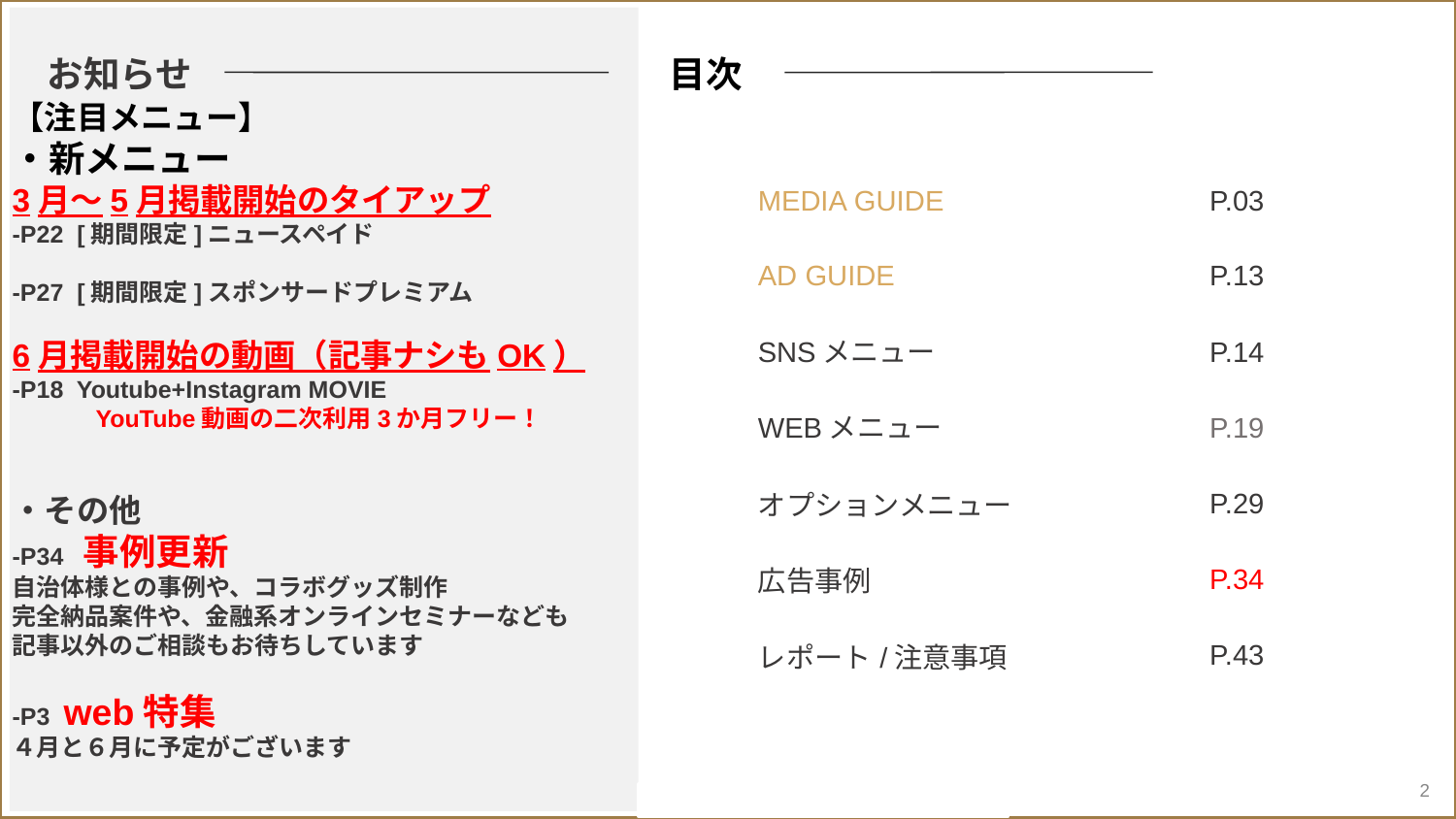

目次
お知らせ

【注目メニュー】
・新メニュー
3月～5月掲載開始のタイアップ
-P22  [期間限定]ニュースペイド

-P27  [期間限定]スポンサードプレミアム

6月掲載開始の動画（記事ナシもOK）
-P18  Youtube+Instagram MOVIE
      　 YouTube動画の二次利用3か月フリー！

・その他
-P34  事例更新
自治体様との事例や、コラボグッズ制作
完全納品案件や、金融系オンラインセミナーなども
記事以外のご相談もお待ちしています

-P3  web特集
４月と６月に予定がございます
| MEDIA GUIDE | P.03 |
| --- | --- |
| AD GUIDE | P.13 |
| SNSメニュー | P.14 |
| WEBメニュー | P.19 |
| オプションメニュー | P.29 |
| 広告事例 | P.34 |
| レポート/注意事項 | P.43 |
2